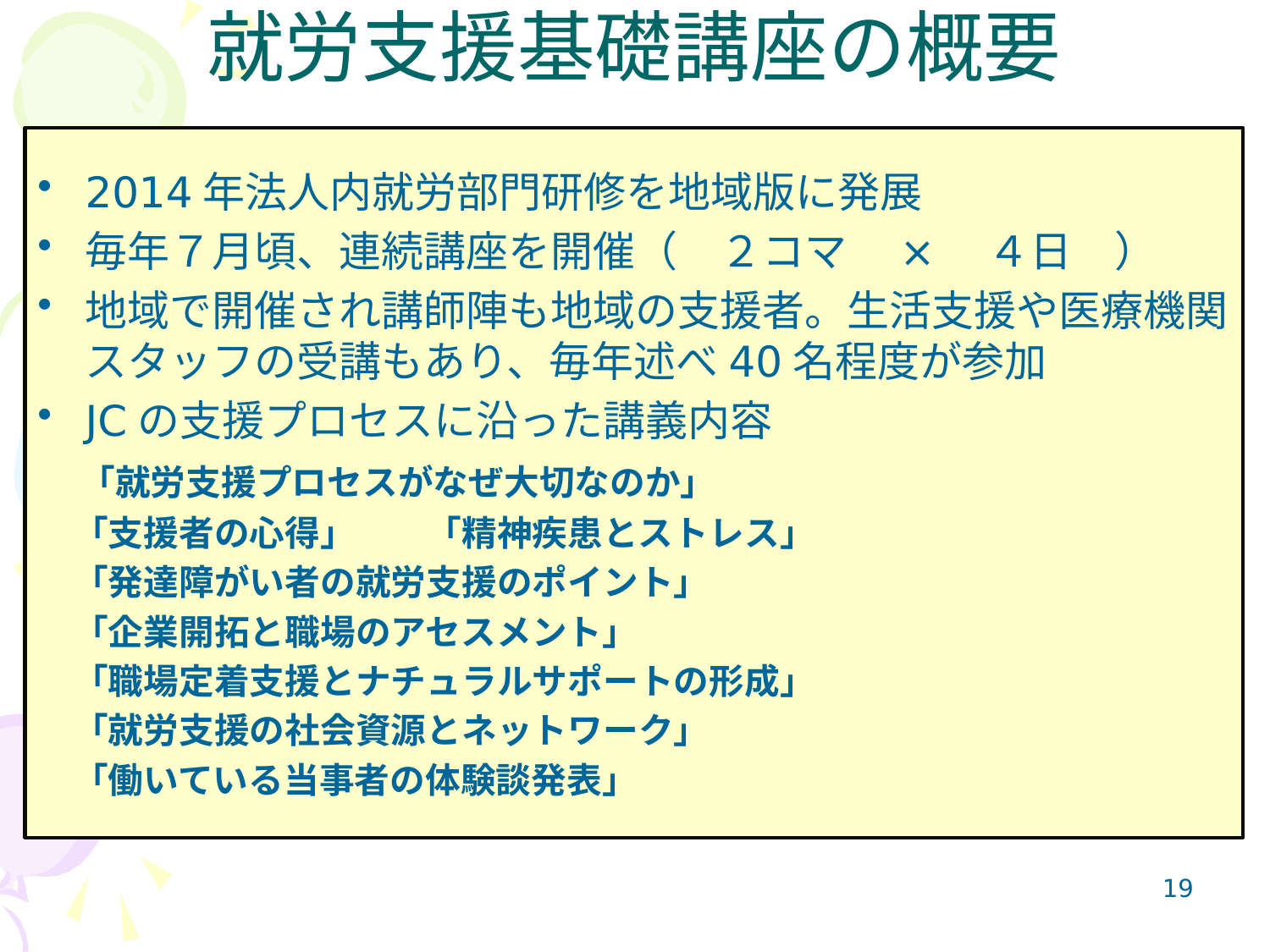

# 就労支援基礎講座の概要
2014年法人内就労部門研修を地域版に発展
毎年７月頃、連続講座を開催（　２コマ　×　４日　）
地域で開催され講師陣も地域の支援者。生活支援や医療機関スタッフの受講もあり、毎年述べ40名程度が参加
JCの支援プロセスに沿った講義内容
　「就労支援プロセスがなぜ大切なのか」
　「支援者の心得」　　「精神疾患とストレス」
　「発達障がい者の就労支援のポイント」
　「企業開拓と職場のアセスメント」
　「職場定着支援とナチュラルサポートの形成」
　「就労支援の社会資源とネットワーク」
　「働いている当事者の体験談発表」
19